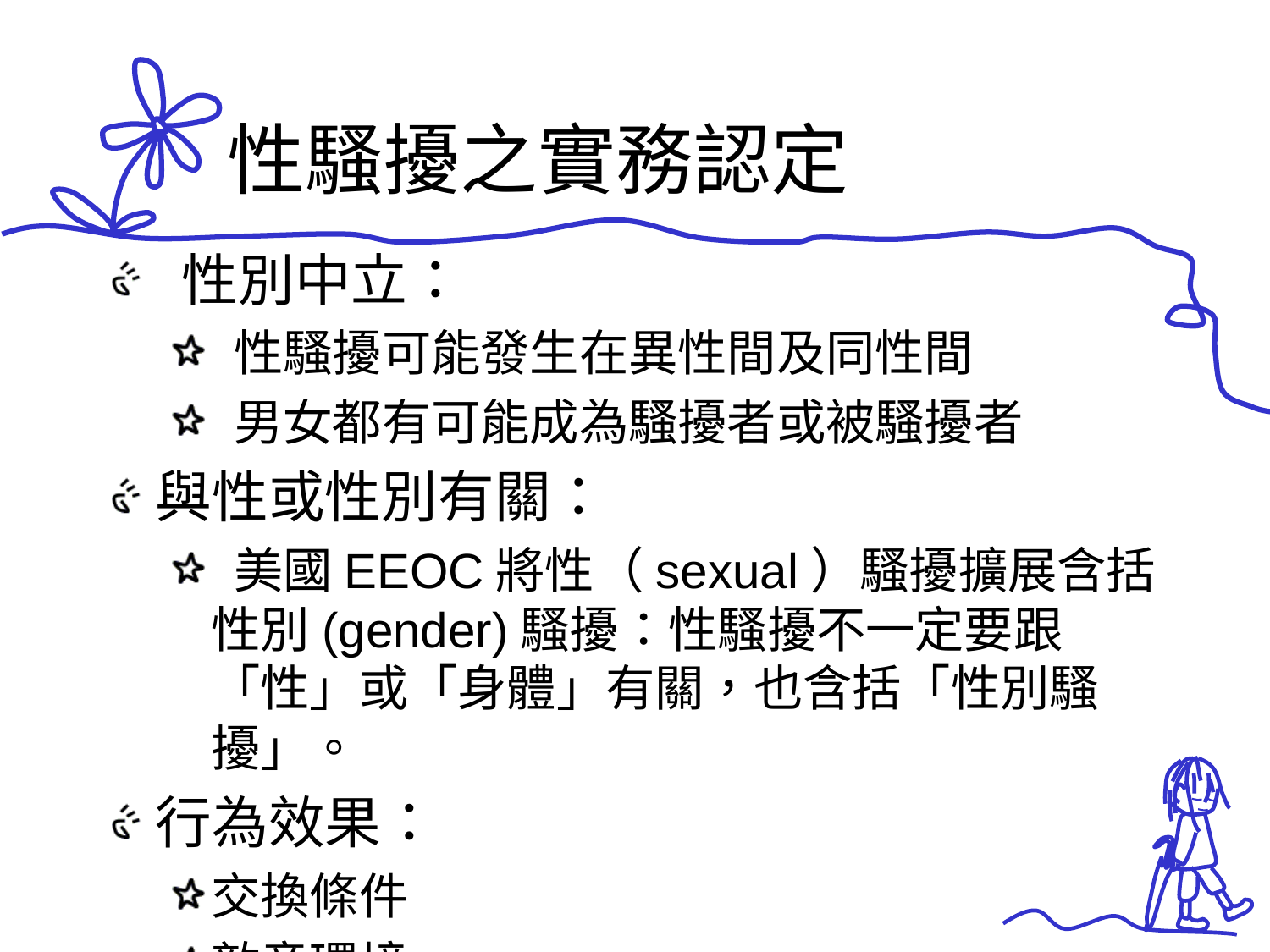

# 性騷擾之實務認定
 性別中立：
 性騷擾可能發生在異性間及同性間
 男女都有可能成為騷擾者或被騷擾者
與性或性別有關：
 美國EEOC將性（sexual）騷擾擴展含括性別(gender)騷擾：性騷擾不一定要跟「性」或「身體」有關，也含括「性別騷擾」。
行為效果：
交換條件
敵意環境